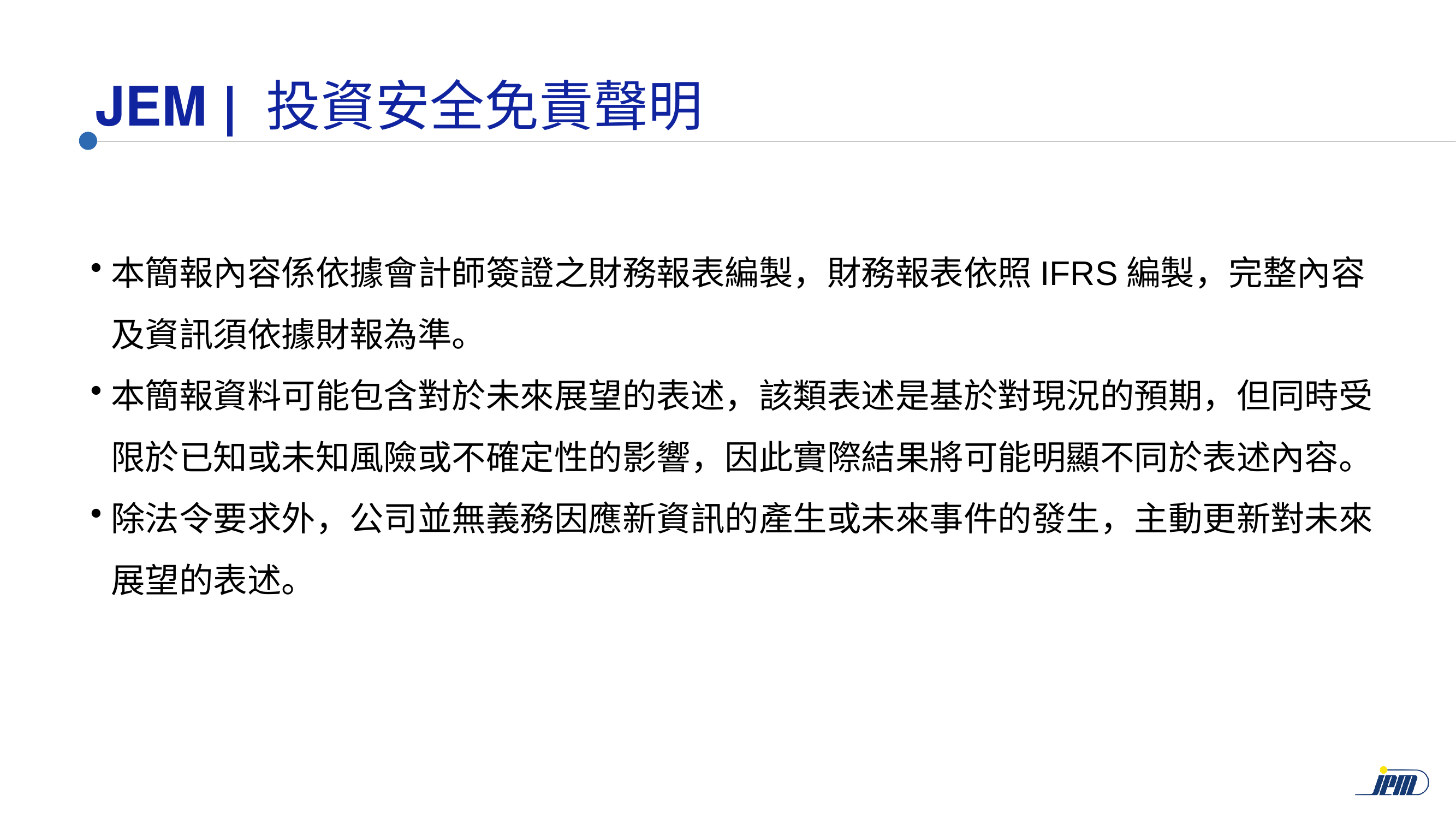

本簡報內容係依據會計師簽證之財務報表編製，財務報表依照IFRS編製，完整內容及資訊須依據財報為準。
本簡報資料可能包含對於未來展望的表述，該類表述是基於對現況的預期，但同時受限於已知或未知風險或不確定性的影響，因此實際結果將可能明顯不同於表述內容。
除法令要求外，公司並無義務因應新資訊的產生或未來事件的發生，主動更新對未來展望的表述。
JEM | 投資安全免責聲明